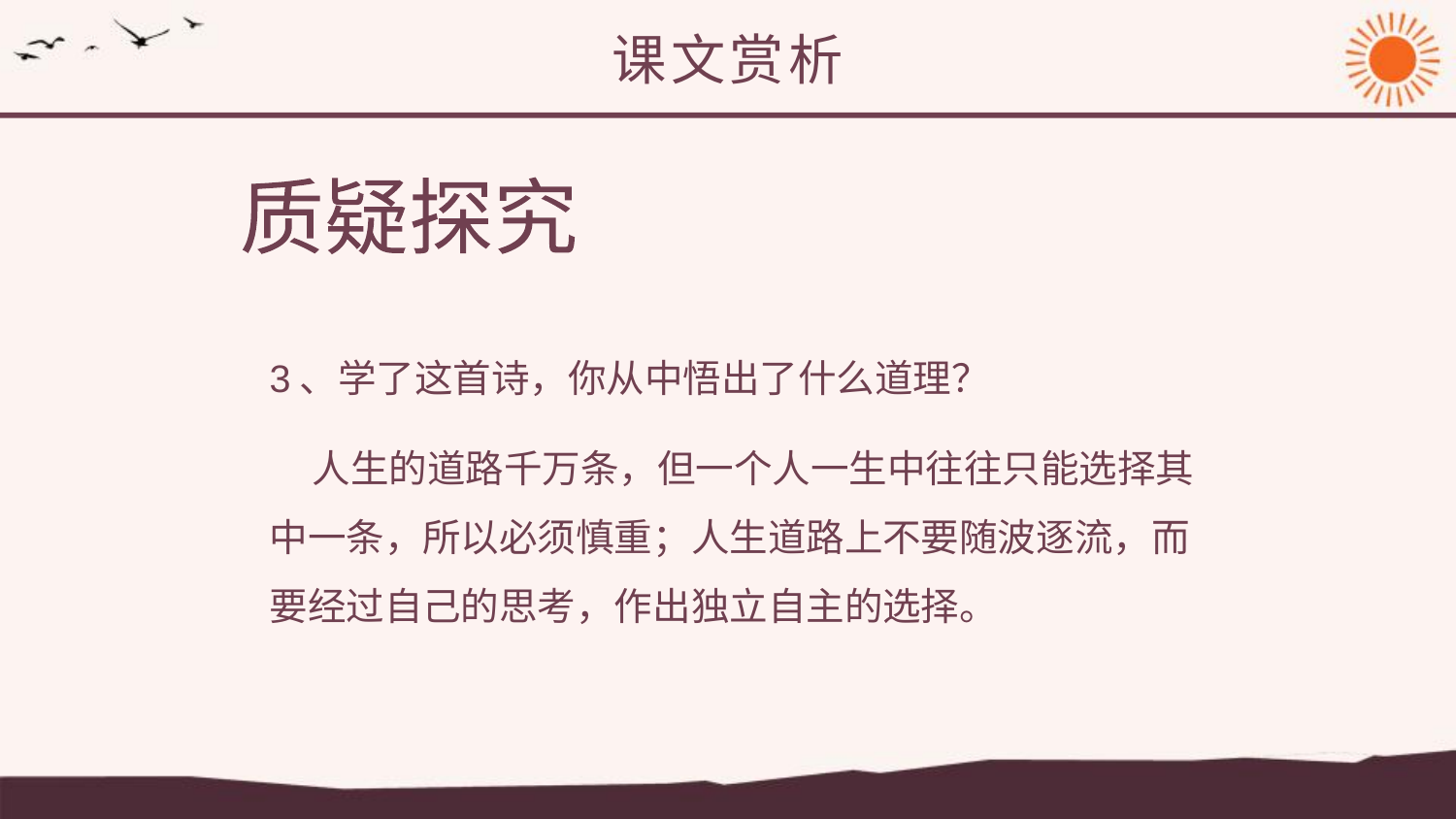

课文赏析

质疑探究
3、学了这首诗，你从中悟出了什么道理？
    人生的道路千万条，但一个人一生中往往只能选择其中一条，所以必须慎重；人生道路上不要随波逐流，而要经过自己的思考，作出独立自主的选择。